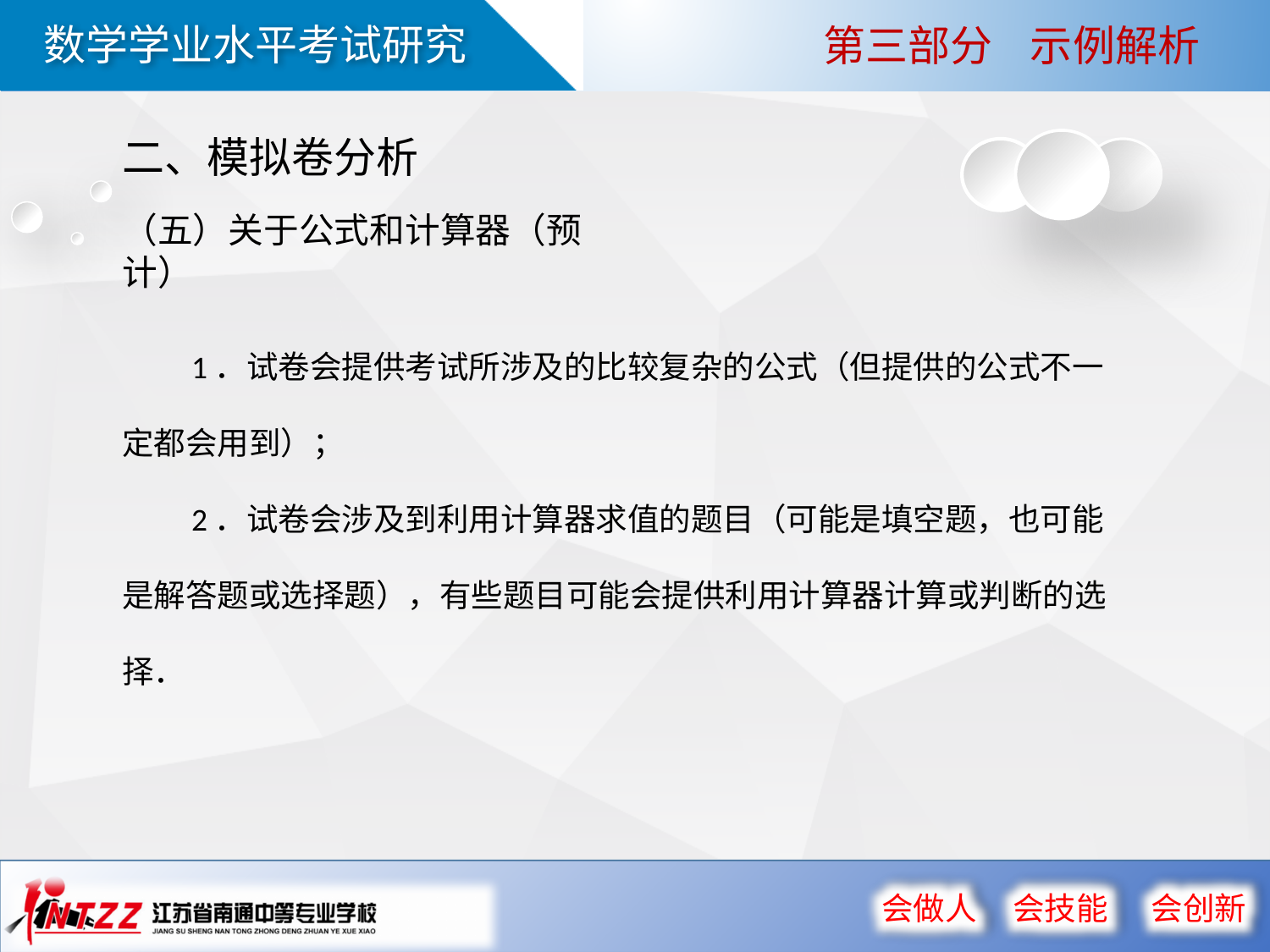

第三部分    示例解析
二、模拟卷分析

（五）关于公式和计算器（预计）

   1．试卷会提供考试所涉及的比较复杂的公式（但提供的公式不一定都会用到）；
   2．试卷会涉及到利用计算器求值的题目（可能是填空题，也可能是解答题或选择题），有些题目可能会提供利用计算器计算或判断的选择．